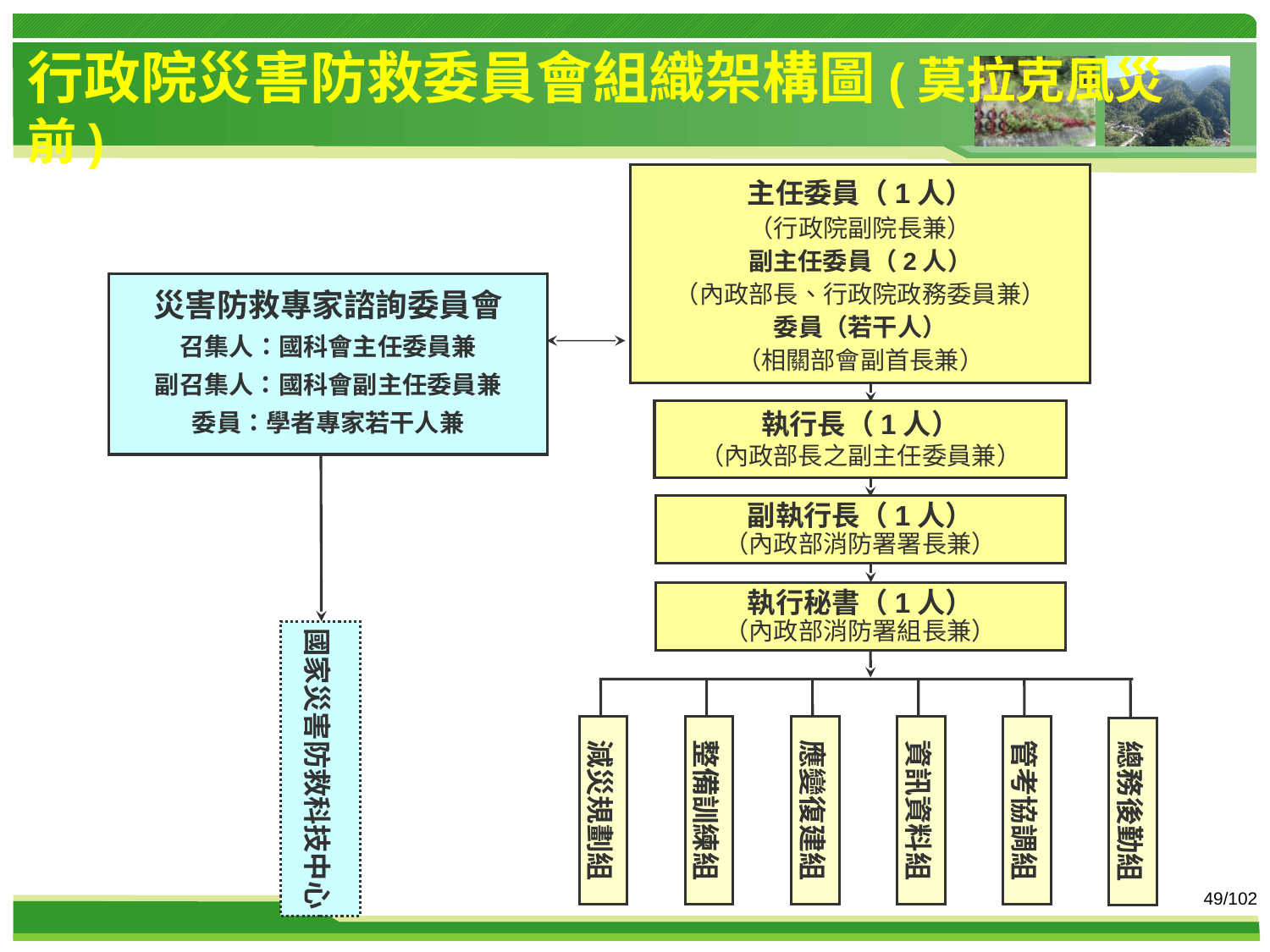

行政院災害防救委員會組織架構圖(莫拉克風災前)
主任委員（1人）
（行政院副院長兼）
副主任委員（2人）
（內政部長、行政院政務委員兼）
委員（若干人）
（相關部會副首長兼）
災害防救專家諮詢委員會
召集人：國科會主任委員兼
副召集人：國科會副主任委員兼
委員：學者專家若干人兼

執行長（1人）
（內政部長之副主任委員兼）

副執行長（1人）
（內政部消防署署長兼）

執行秘書（1人）
（內政部消防署組長兼）
國家災害防救科技中心

減災規劃組
整備訓練組
應變復建組
資訊資料組
管考協調組
總務後勤組

49/102